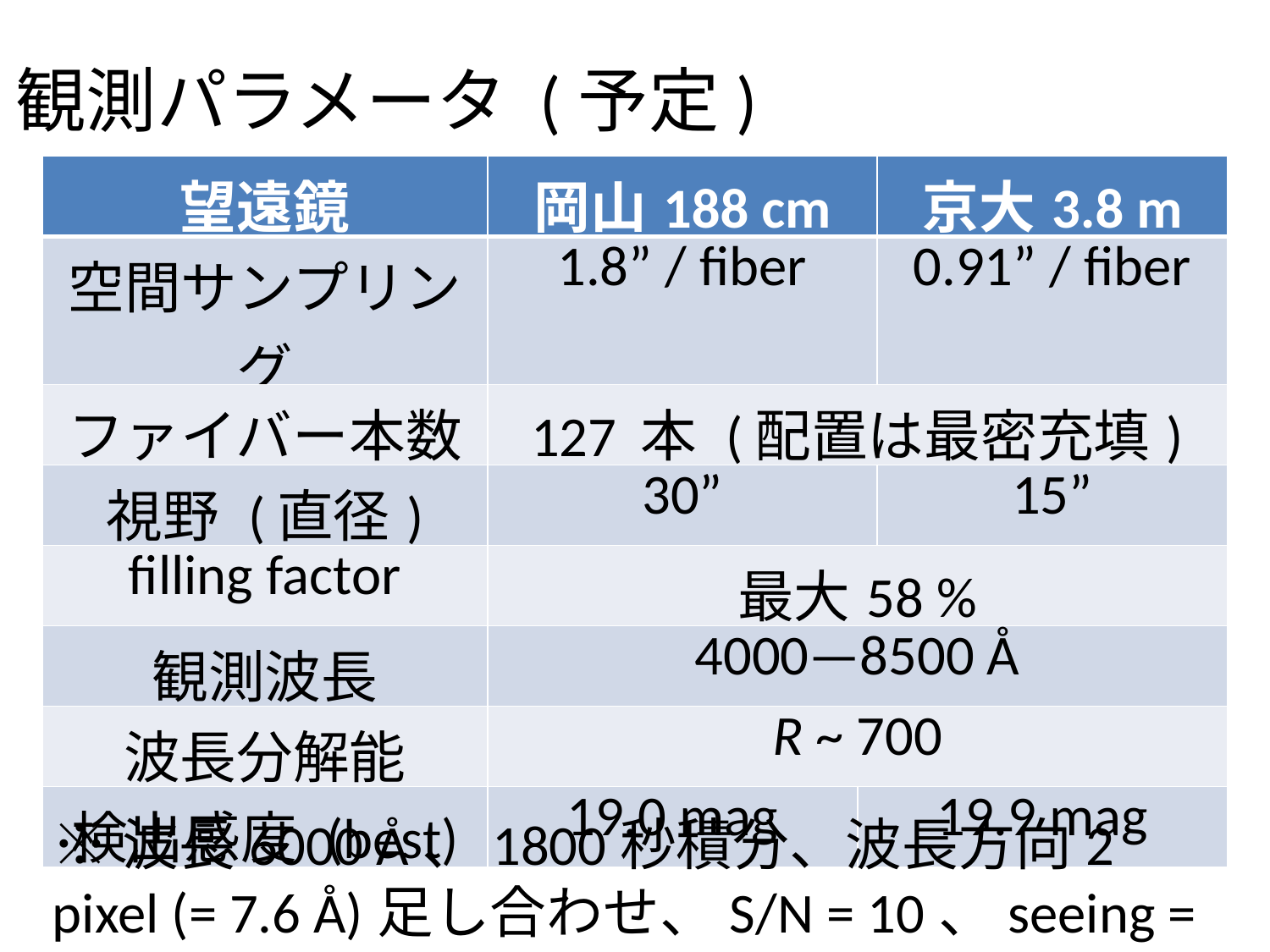

観測パラメータ (予定)
| 望遠鏡 | 岡山188 cm |  | 京大3.8 m |
| --- | --- | --- | --- |
| 空間サンプリング | 1.8” / fiber |  | 0.91” / fiber |
| ファイバー本数 | 127 本 (配置は最密充填) |  |  |
| 視野 (直径) | 30” |  | 15” |
| filling factor | 最大58 % |  |  |
| 観測波長 | 4000—8500 Å |  |  |
| 波長分解能 | R ~ 700 |  |  |
| 検出感度 (best) | 19.0 mag | 19.9 mag |  |
※波長6000 Å、1800秒積分、波長方向2 pixel (= 7.6 Å)足し合わせ、S/N = 10、seeing = 1.0”